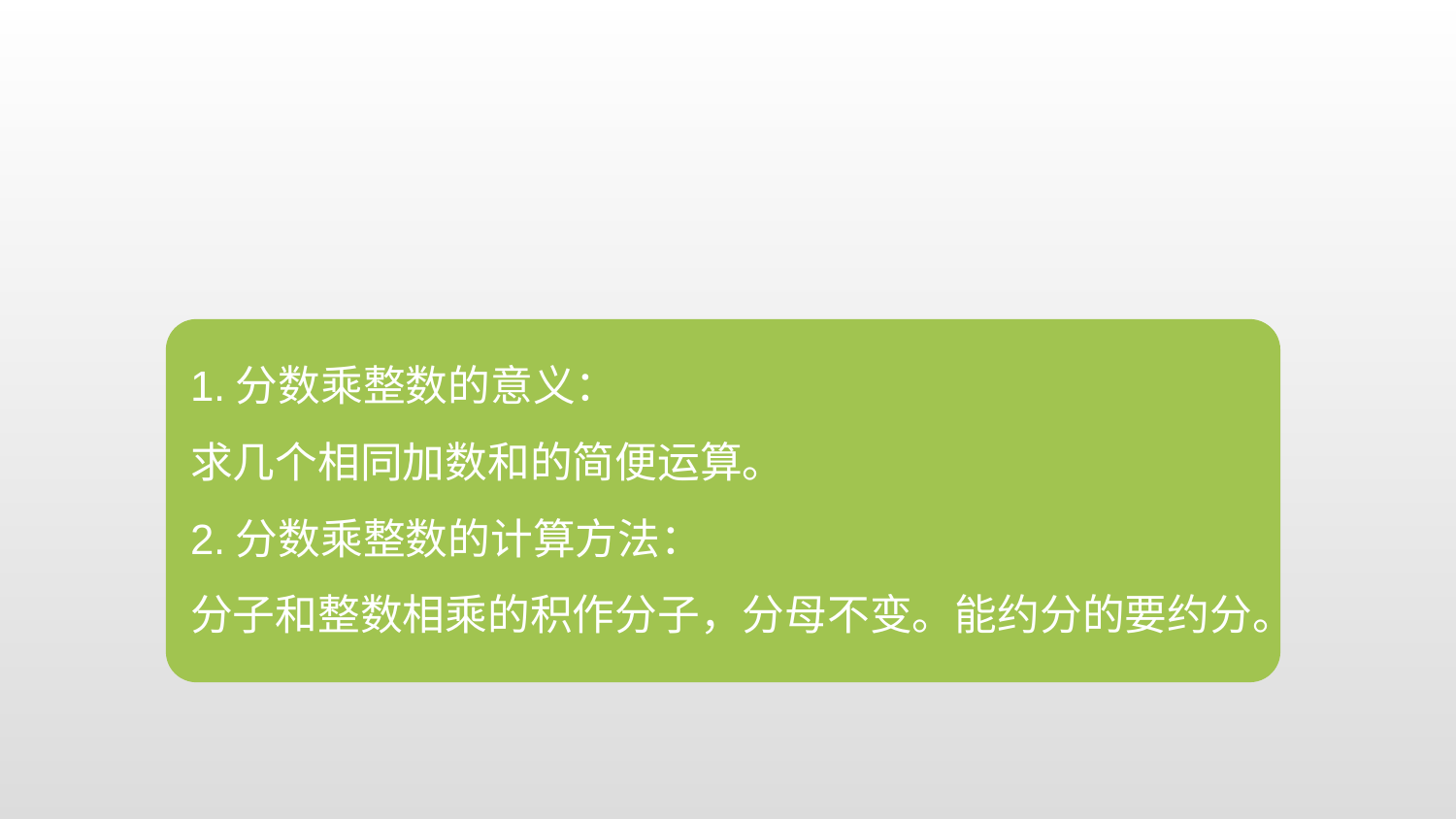

1.分数乘整数的意义：
求几个相同加数和的简便运算。
2.分数乘整数的计算方法：
分子和整数相乘的积作分子，分母不变。能约分的要约分。